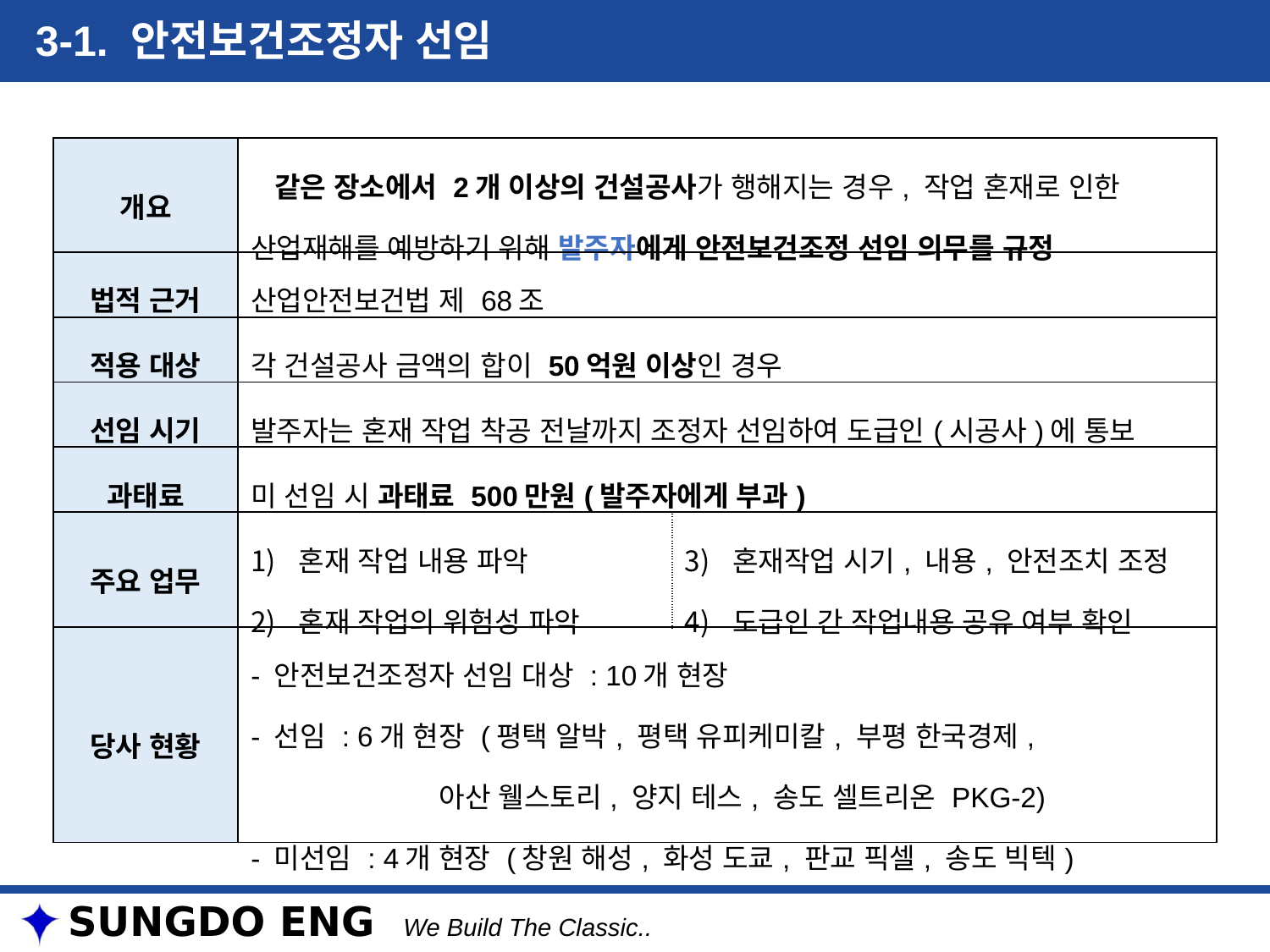

|  |  |  |
| --- | --- | --- |
|  |  |  |
|  |  |  |
|  |  |  |
|  |  |  |
|  |  |  |
|  |  |  |
|  |  |  |
|  |  |  |
|  |  |  |
|  |  |  |
|  |  |  |
|  |  |  |
3-1. 안전보건조정자 선임
| 개요 | 같은 장소에서 2개 이상의 건설공사가 행해지는 경우, 작업 혼재로 인한 산업재해를 예방하기 위해 발주자에게 안전보건조정 선임 의무를 규정 |  |
| --- | --- | --- |
| 법적 근거 | 산업안전보건법 제 68조 |  |
| 적용 대상 | 각 건설공사 금액의 합이 50억원 이상인 경우 |  |
| 선임 시기 | 발주자는 혼재 작업 착공 전날까지 조정자 선임하여 도급인(시공사)에 통보 |  |
| 과태료 | 미 선임 시 과태료 500만원(발주자에게 부과) |  |
| 주요 업무 | 혼재 작업 내용 파악 혼재 작업의 위험성 파악 | 혼재작업 시기, 내용, 안전조치 조정 도급인 간 작업내용 공유 여부 확인 |
| 당사 현황 | - 안전보건조정자 선임 대상 : 10개 현장 - 선임 : 6개 현장 (평택 알박, 평택 유피케미칼, 부평 한국경제, 아산 웰스토리, 양지 테스, 송도 셀트리온 PKG-2) - 미선임 : 4개 현장 (창원 해성, 화성 도쿄, 판교 픽셀, 송도 빅텍) |  |